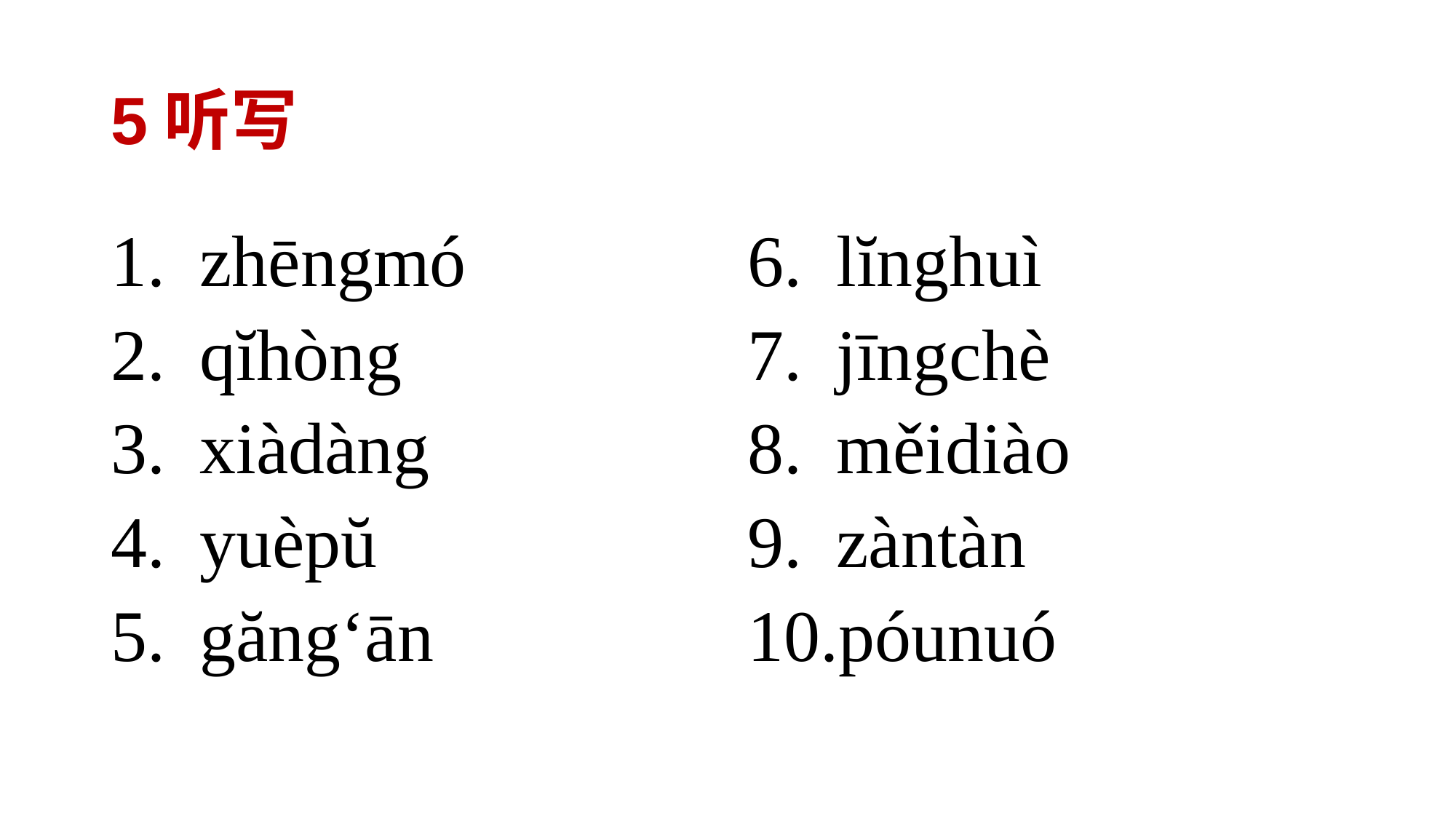

# 5听写
zhēngmó
qĭhòng
xiàdàng
yuèpŭ
găng‘ān
lĭnghuì
jīngchè
měidiào
zàntàn
póunuó